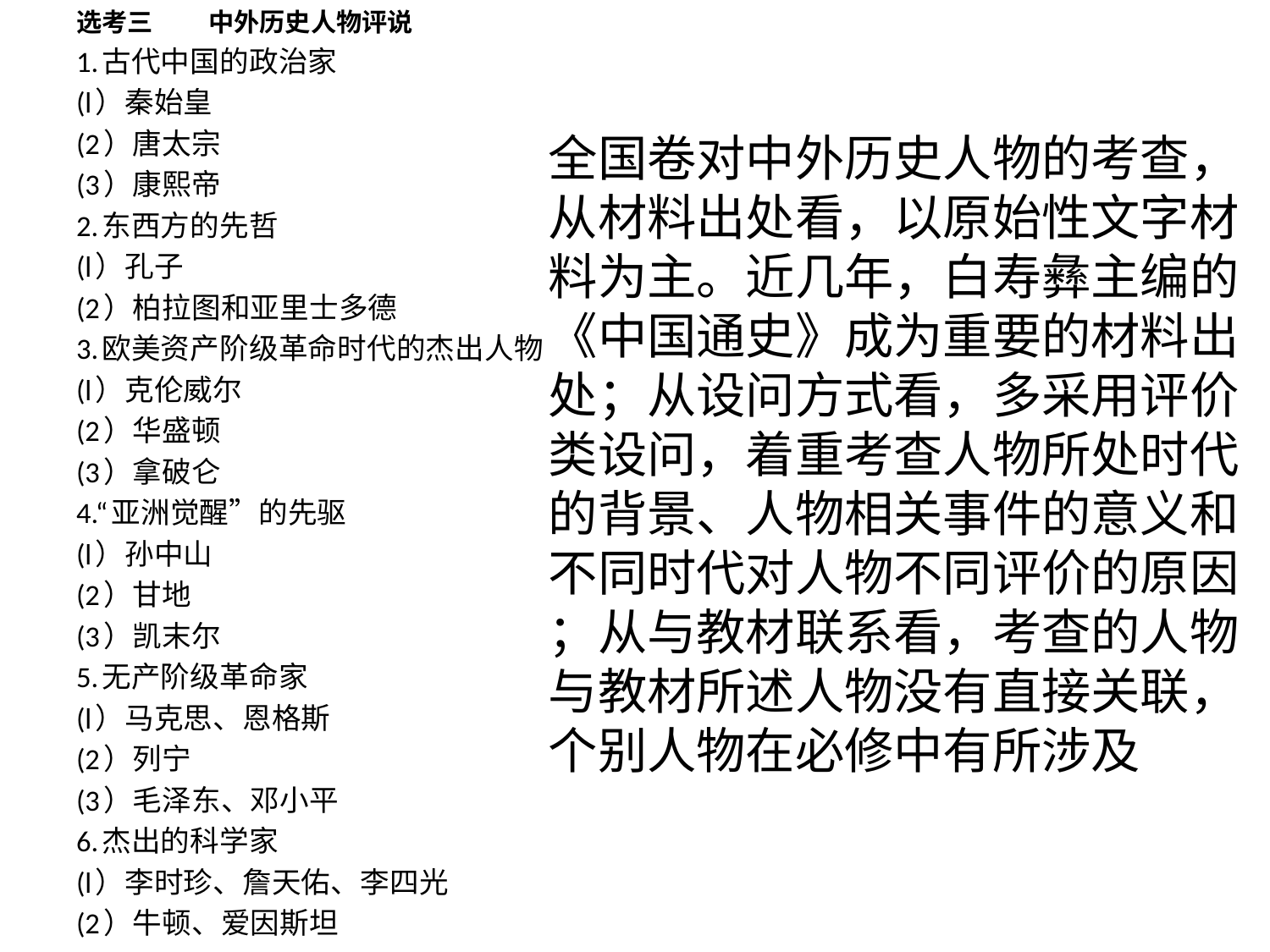

选考三	中外历史人物评说
1.古代中国的政治家
(l）秦始皇
(2）唐太宗
(3）康熙帝
2.东西方的先哲
(l）孔子
(2）柏拉图和亚里士多德
3.欧美资产阶级革命时代的杰出人物
(l）克伦威尔
(2）华盛顿
(3）拿破仑
4.“亚洲觉醒”的先驱
(l）孙中山
(2）甘地
(3）凯末尔
5.无产阶级革命家
(l）马克思、恩格斯
(2）列宁
(3）毛泽东、邓小平
6.杰出的科学家
(l）李时珍、詹天佑、李四光
(2）牛顿、爱因斯坦
全国卷对中外历史人物的考查，
从材料出处看，以原始性文字材
料为主。近几年，白寿彝主编的
《中国通史》成为重要的材料出
处；从设问方式看，多采用评价
类设问，着重考查人物所处时代
的背景、人物相关事件的意义和
不同时代对人物不同评价的原因
；从与教材联系看，考查的人物
与教材所述人物没有直接关联，
个别人物在必修中有所涉及